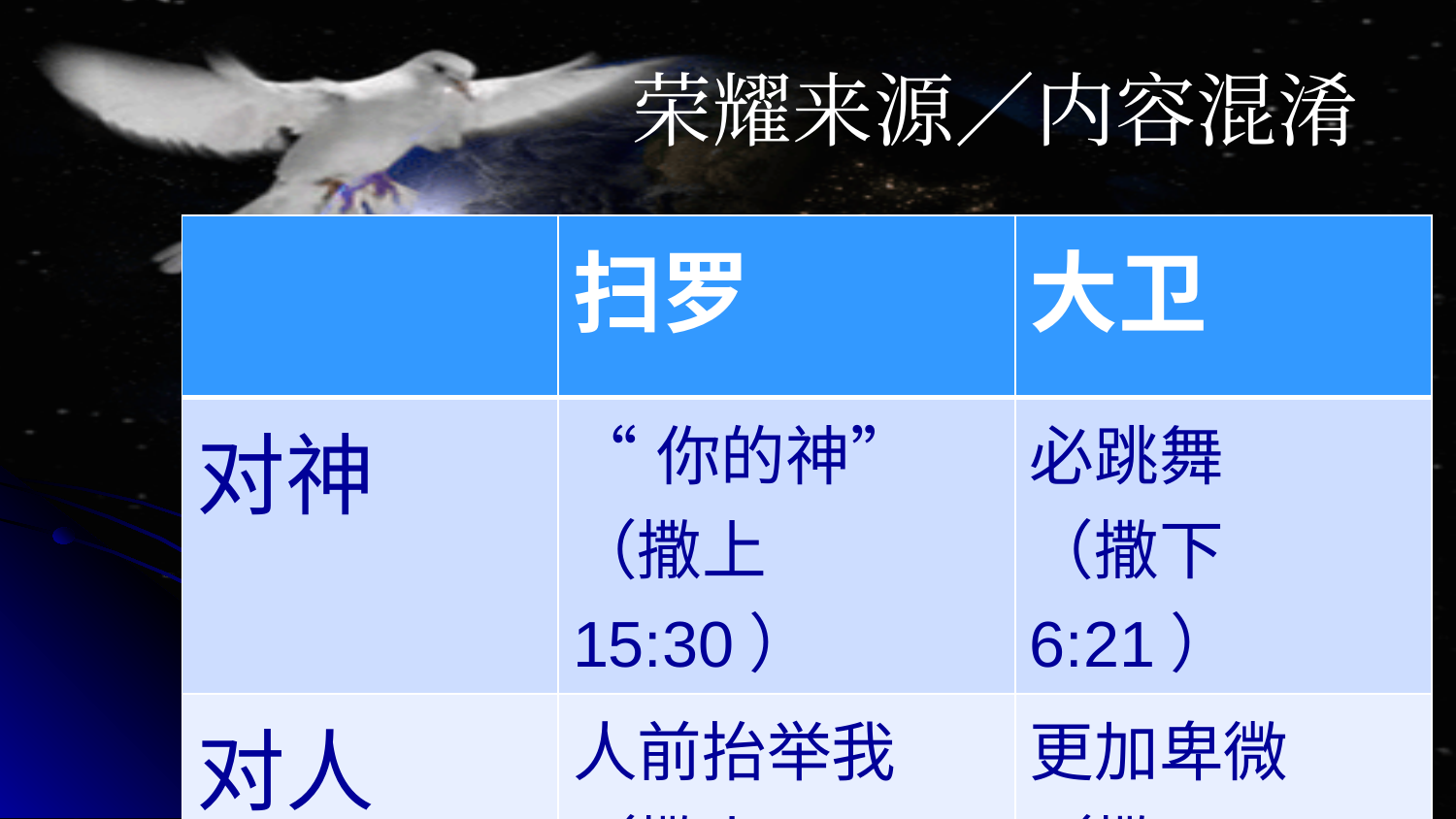

荣耀来源／内容混淆
|  | 扫罗 | 大卫 |
| --- | --- | --- |
| 对神 | “你的神” （撒上15:30） | 必跳舞 （撒下6:21） |
| 对人 | 人前抬举我（撒上15:30） | 更加卑微 （撒下6:22） |